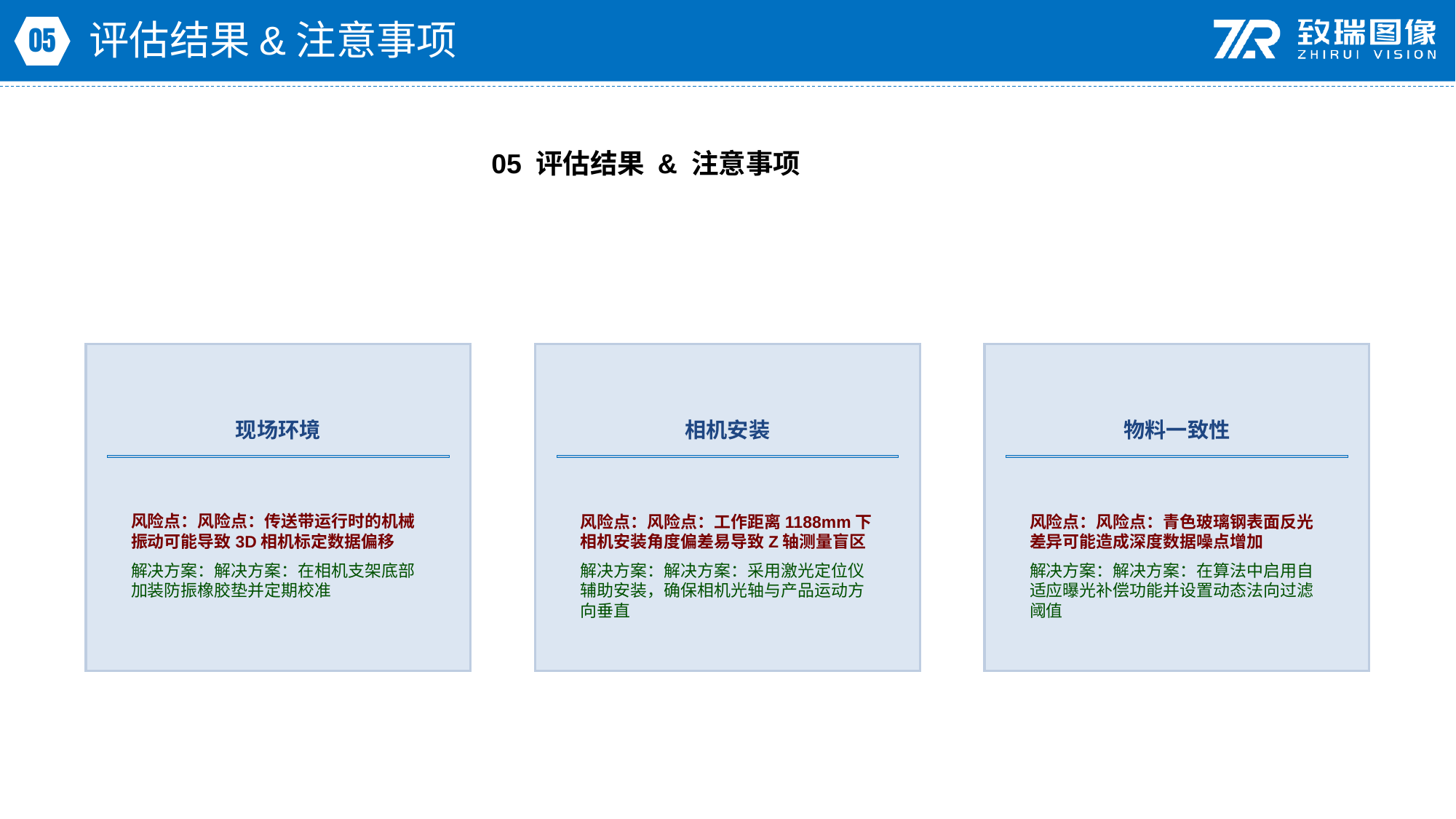

评估结果&注意事项
05

05 评估结果 & 注意事项

现场环境

相机安装

物料一致性

风险点：风险点：传送带运行时的机械振动可能导致3D相机标定数据偏移
解决方案：解决方案：在相机支架底部加装防振橡胶垫并定期校准

风险点：风险点：工作距离1188mm下相机安装角度偏差易导致Z轴测量盲区
解决方案：解决方案：采用激光定位仪辅助安装，确保相机光轴与产品运动方向垂直

风险点：风险点：青色玻璃钢表面反光差异可能造成深度数据噪点增加
解决方案：解决方案：在算法中启用自适应曝光补偿功能并设置动态法向过滤阈值